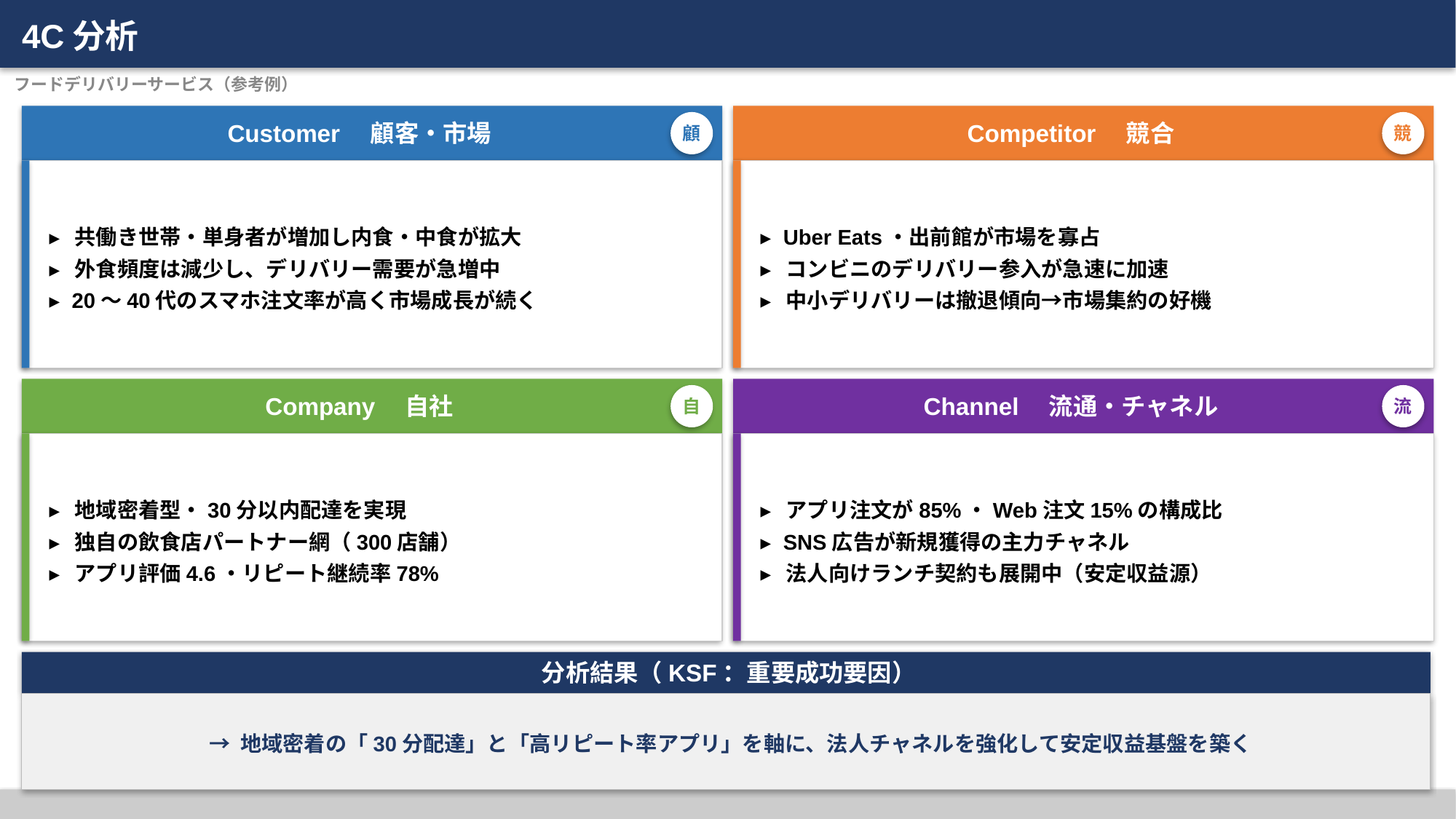

4C分析
フードデリバリーサービス（参考例）
Customer　顧客・市場
Competitor　競合
顧
競
▸  共働き世帯・単身者が増加し内食・中食が拡大
▸  外食頻度は減少し、デリバリー需要が急増中
▸  20〜40代のスマホ注文率が高く市場成長が続く

▸  Uber Eats・出前館が市場を寡占
▸  コンビニのデリバリー参入が急速に加速
▸  中小デリバリーは撤退傾向→市場集約の好機

Company　自社
Channel　流通・チャネル
自
流
▸  地域密着型・30分以内配達を実現
▸  独自の飲食店パートナー網（300店舗）
▸  アプリ評価4.6・リピート継続率78%

▸  アプリ注文が85%・Web注文15%の構成比
▸  SNS広告が新規獲得の主力チャネル
▸  法人向けランチ契約も展開中（安定収益源）

分析結果（KSF：重要成功要因）
→ 地域密着の「30分配達」と「高リピート率アプリ」を軸に、法人チャネルを強化して安定収益基盤を築く